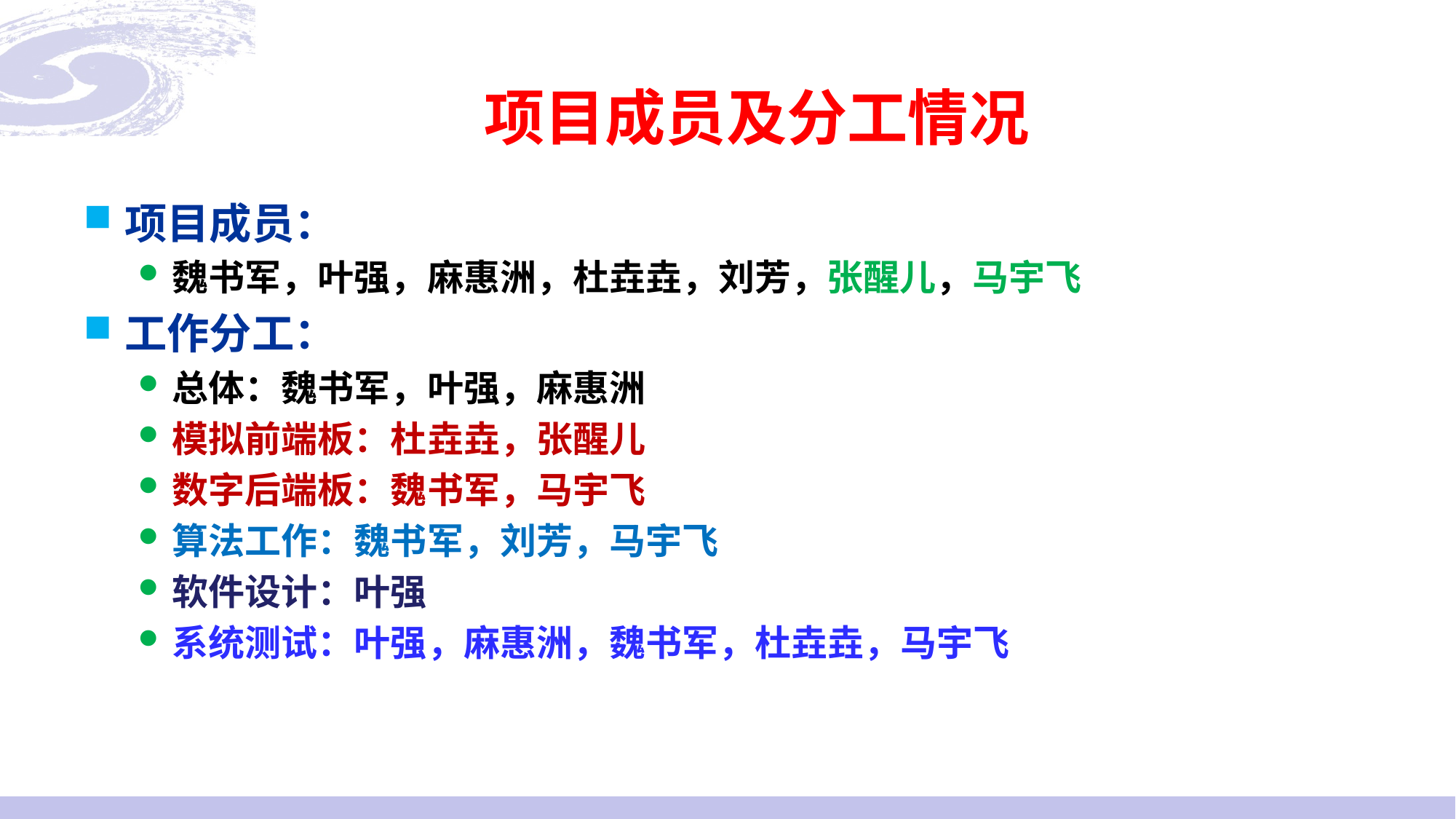

# 项目成员及分工情况
项目成员：
魏书军，叶强，麻惠洲，杜垚垚，刘芳，张醒儿，马宇飞
工作分工：
总体：魏书军，叶强，麻惠洲
模拟前端板：杜垚垚，张醒儿
数字后端板：魏书军，马宇飞
算法工作：魏书军，刘芳，马宇飞
软件设计：叶强
系统测试：叶强，麻惠洲，魏书军，杜垚垚，马宇飞